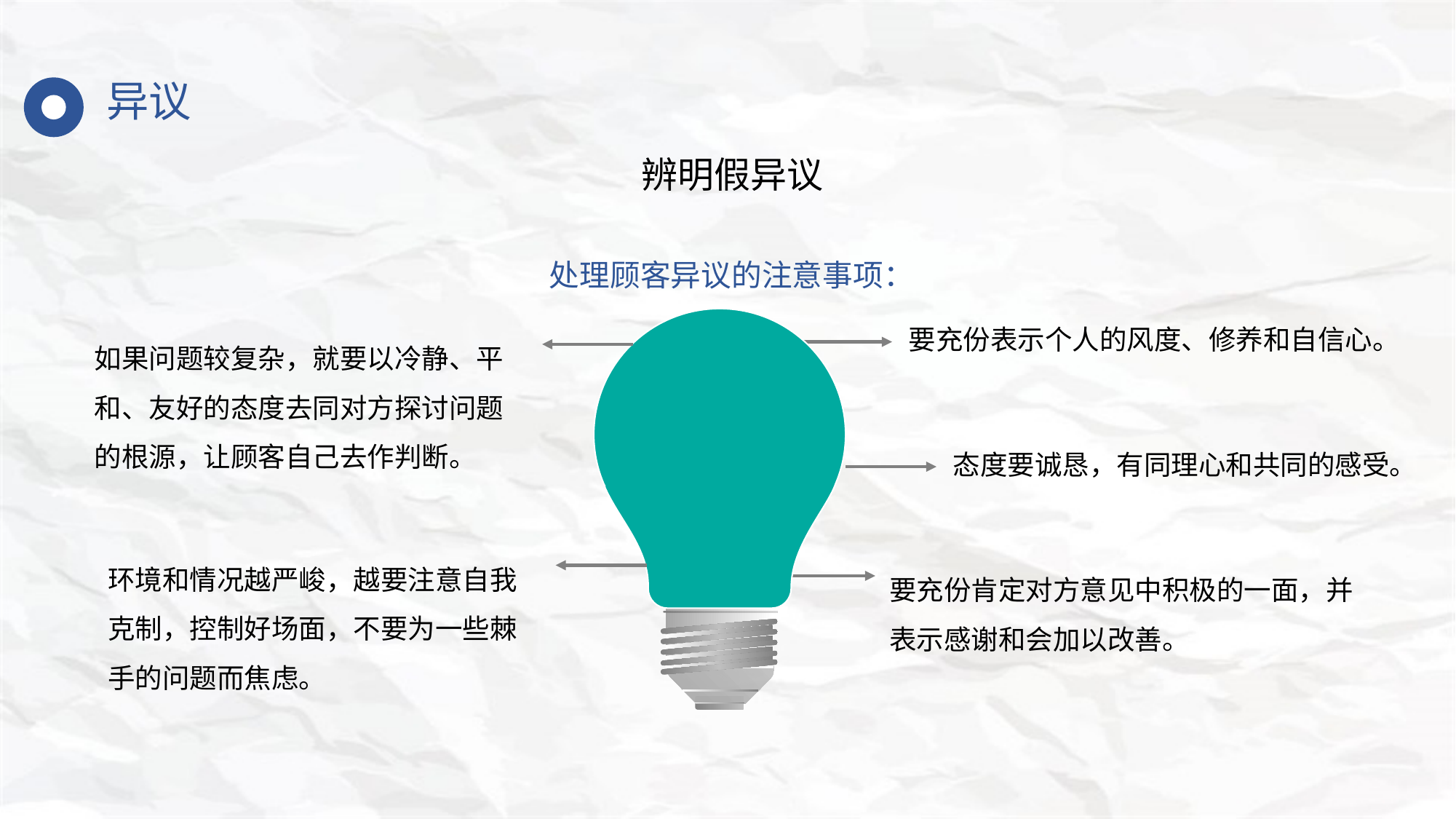

异议

辨明假异议
处理顾客异议的注意事项：

要充份表示个人的风度、修养和自信心。
态度要诚恳，有同理心和共同的感受。
要充份肯定对方意见中积极的一面，并表示感谢和会加以改善。
如果问题较复杂，就要以冷静、平和、友好的态度去同对方探讨问题的根源，让顾客自己去作判断。
环境和情况越严峻，越要注意自我克制，控制好场面，不要为一些棘手的问题而焦虑。